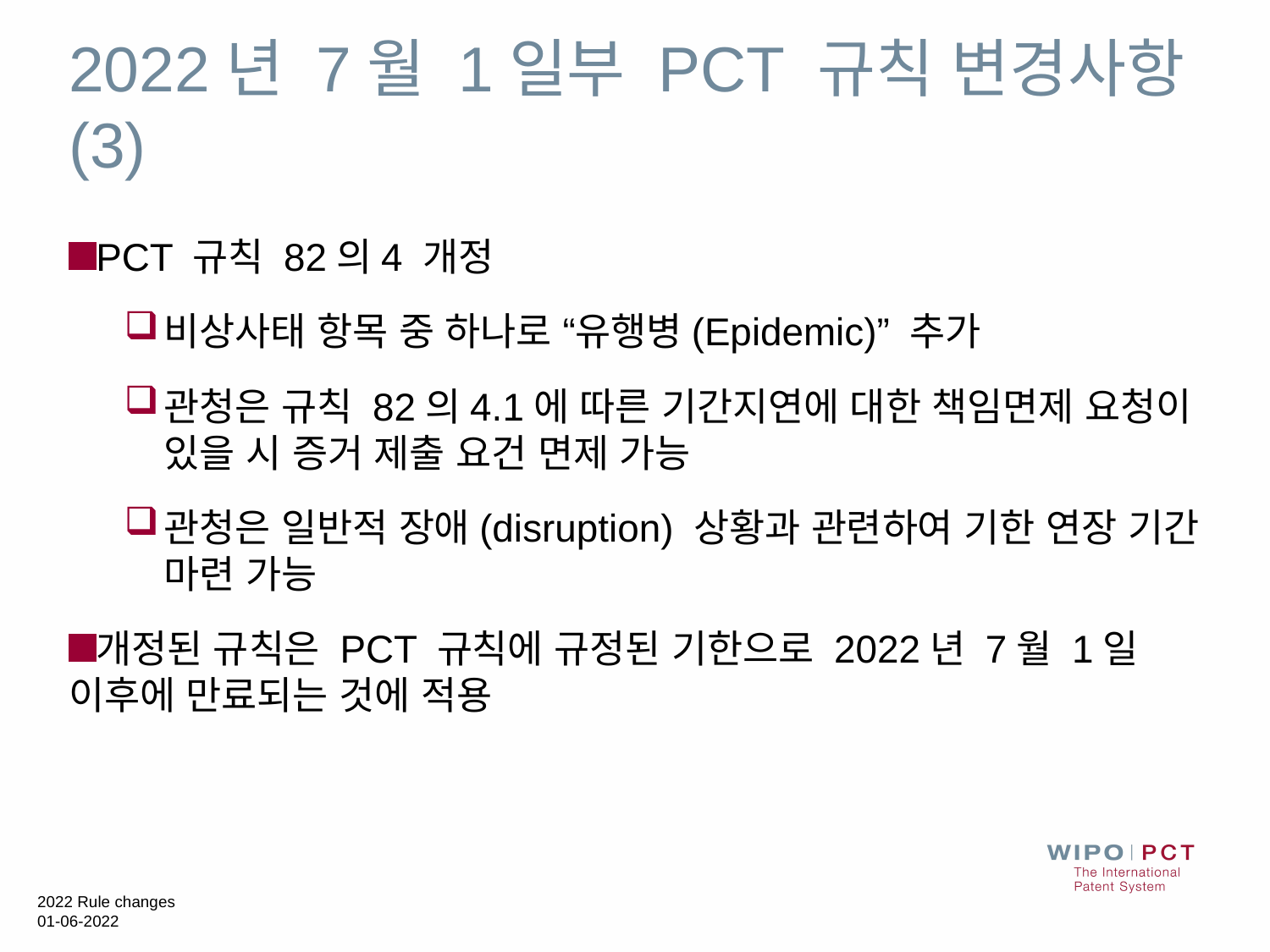

# 2022년 7월 1일부 PCT 규칙 변경사항(3)
PCT 규칙 82의4 개정
비상사태 항목 중 하나로 “유행병(Epidemic)” 추가
관청은 규칙 82의4.1에 따른 기간지연에 대한 책임면제 요청이 있을 시 증거 제출 요건 면제 가능
관청은 일반적 장애(disruption) 상황과 관련하여 기한 연장 기간 마련 가능
개정된 규칙은 PCT 규칙에 규정된 기한으로 2022년 7월 1일 이후에 만료되는 것에 적용